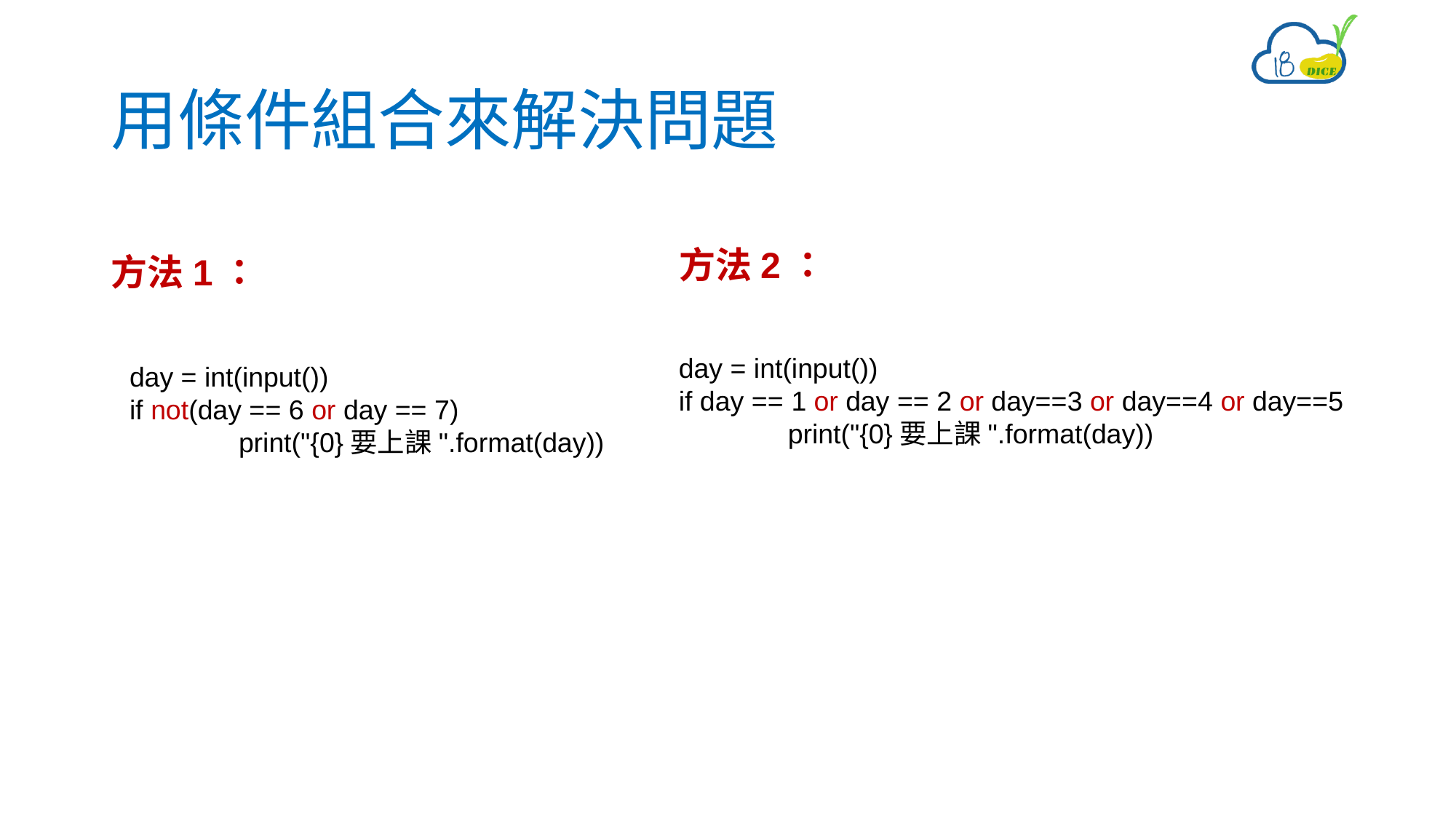

# 用條件組合來解決問題
方法2：
方法1：
day = int(input())
if day == 1 or day == 2 or day==3 or day==4 or day==5
	print("{0}要上課".format(day))
day = int(input())
if not(day == 6 or day == 7)
	print("{0}要上課".format(day))